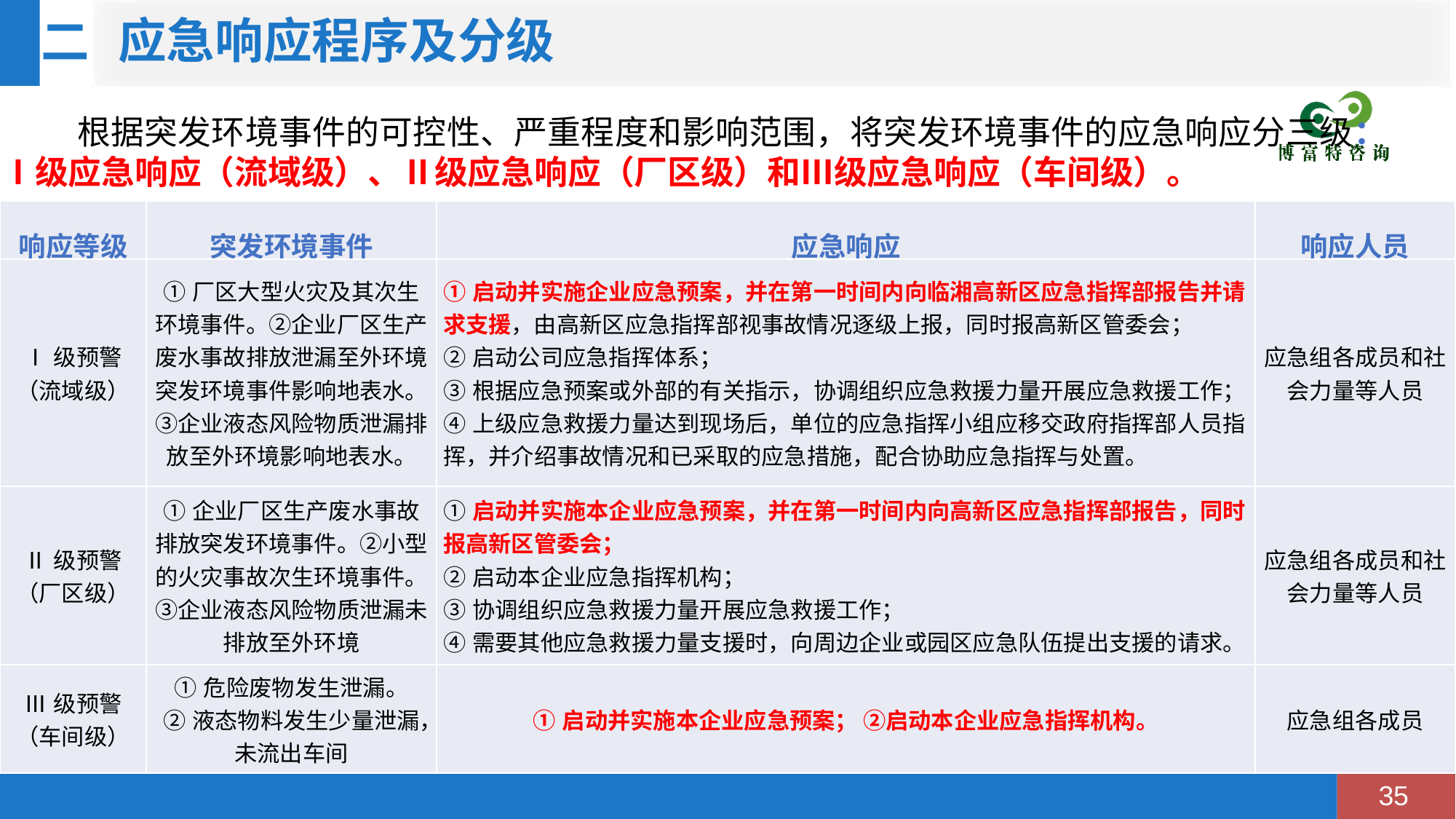

应急响应程序及分级
二
    根据突发环境事件的可控性、严重程度和影响范围，将突发环境事件的应急响应分三级：Ⅰ级应急响应（流域级）、Ⅱ级应急响应（厂区级）和Ⅲ级应急响应（车间级）。
| 响应等级 | 突发环境事件 | 应急响应 | 响应人员 |
| --- | --- | --- | --- |
| Ⅰ级预警 （流域级） | ①厂区大型火灾及其次生环境事件。②企业厂区生产废水事故排放泄漏至外环境突发环境事件影响地表水。③企业液态风险物质泄漏排放至外环境影响地表水。 | ①启动并实施企业应急预案，并在第一时间内向临湘高新区应急指挥部报告并请求支援，由高新区应急指挥部视事故情况逐级上报，同时报高新区管委会； ②启动公司应急指挥体系； ③根据应急预案或外部的有关指示，协调组织应急救援力量开展应急救援工作； ④上级应急救援力量达到现场后，单位的应急指挥小组应移交政府指挥部人员指挥，并介绍事故情况和已采取的应急措施，配合协助应急指挥与处置。 | 应急组各成员和社会力量等人员 |
| Ⅱ级预警 （厂区级） | ①企业厂区生产废水事故排放突发环境事件。②小型的火灾事故次生环境事件。③企业液态风险物质泄漏未排放至外环境 | ①启动并实施本企业应急预案，并在第一时间内向高新区应急指挥部报告，同时报高新区管委会； ②启动本企业应急指挥机构； ③协调组织应急救援力量开展应急救援工作； ④需要其他应急救援力量支援时，向周边企业或园区应急队伍提出支援的请求。 | 应急组各成员和社会力量等人员 |
| Ⅲ级预警 （车间级） | ①危险废物发生泄漏。 ②液态物料发生少量泄漏，未流出车间 | ①启动并实施本企业应急预案； ②启动本企业应急指挥机构。 | 应急组各成员 |

35